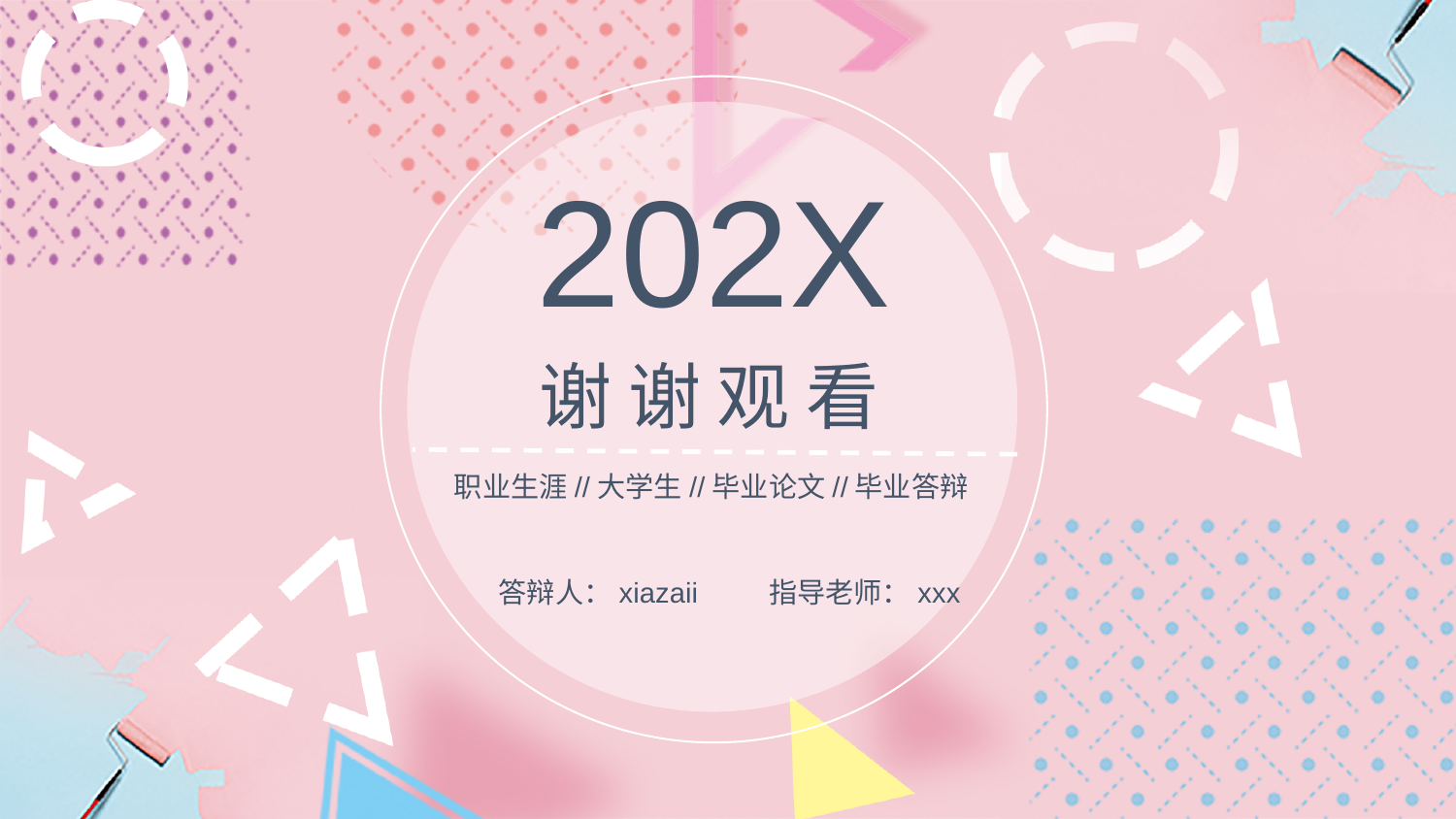

202X
谢 谢 观 看
职业生涯//大学生//毕业论文//毕业答辩
答辩人：xiazaii        指导老师：xxx